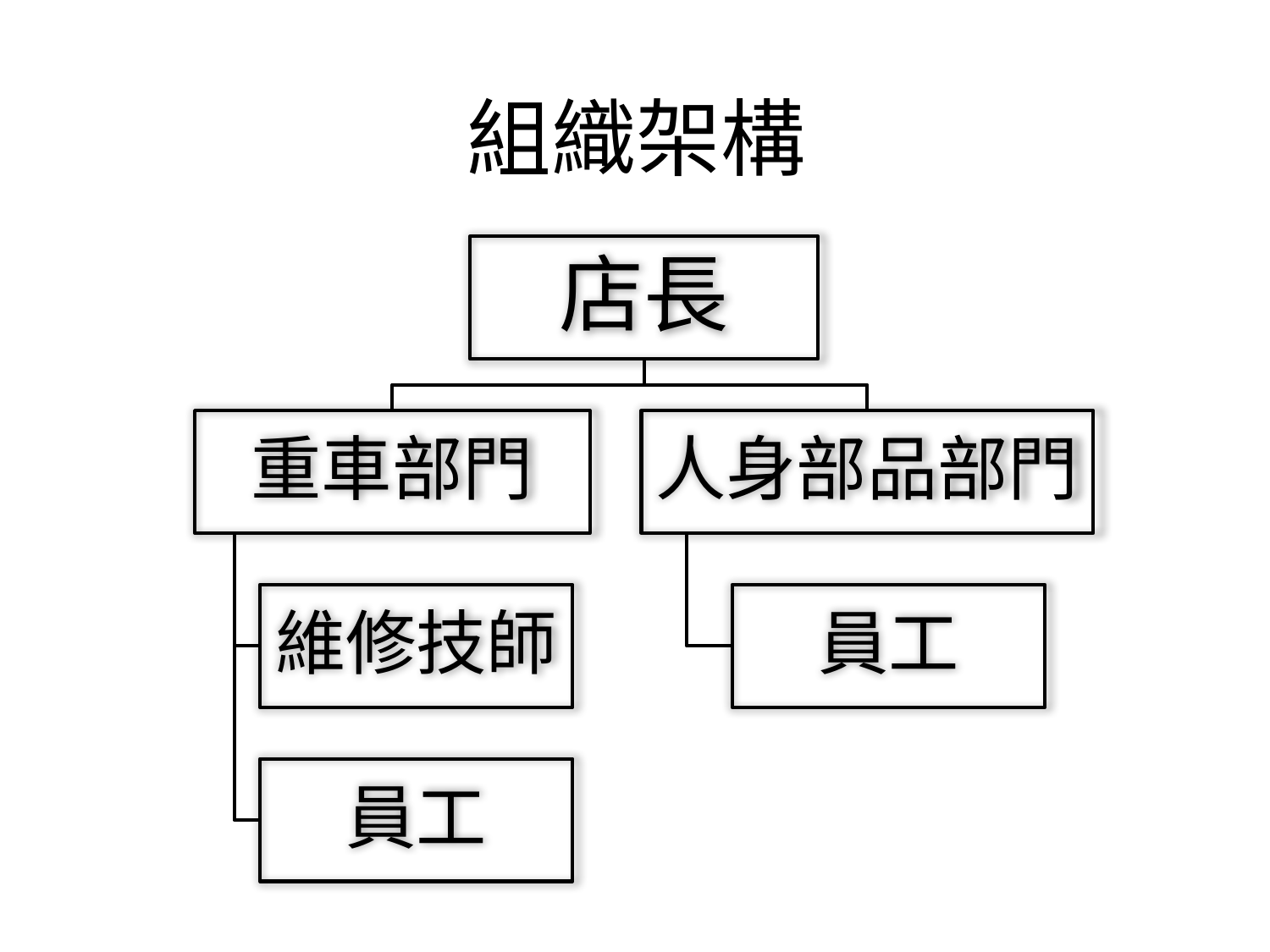

# 組織架構
店長
重車部門
維修技師
員工
人身部品部門
員工